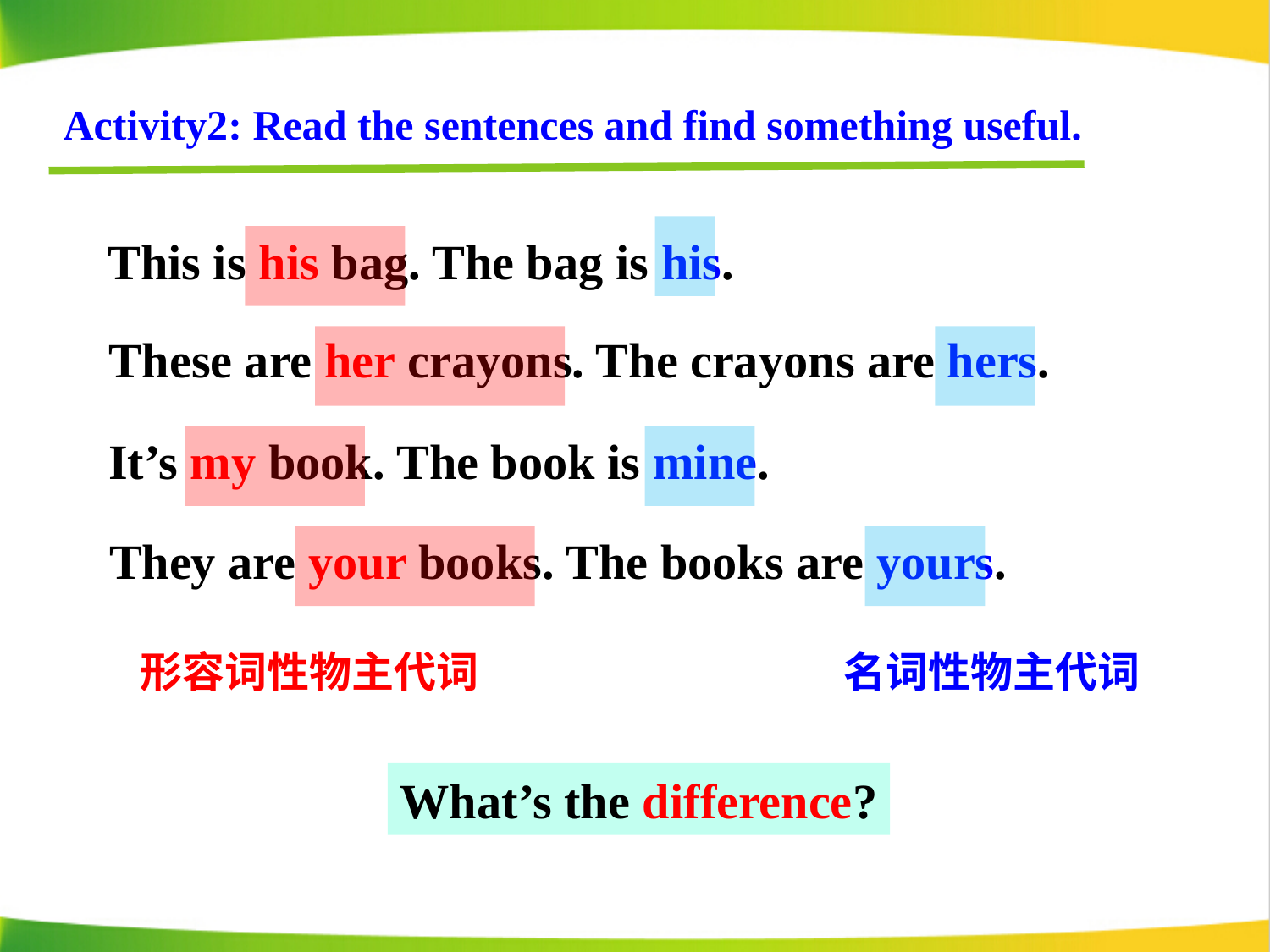

Activity2: Read the sentences and find something useful.

This is his bag. The bag is his.

These are her crayons. The crayons are hers.

It’s my book. The book is mine.

They are your books. The books are yours.

形容词性物主代词
名词性物主代词
What’s the difference?